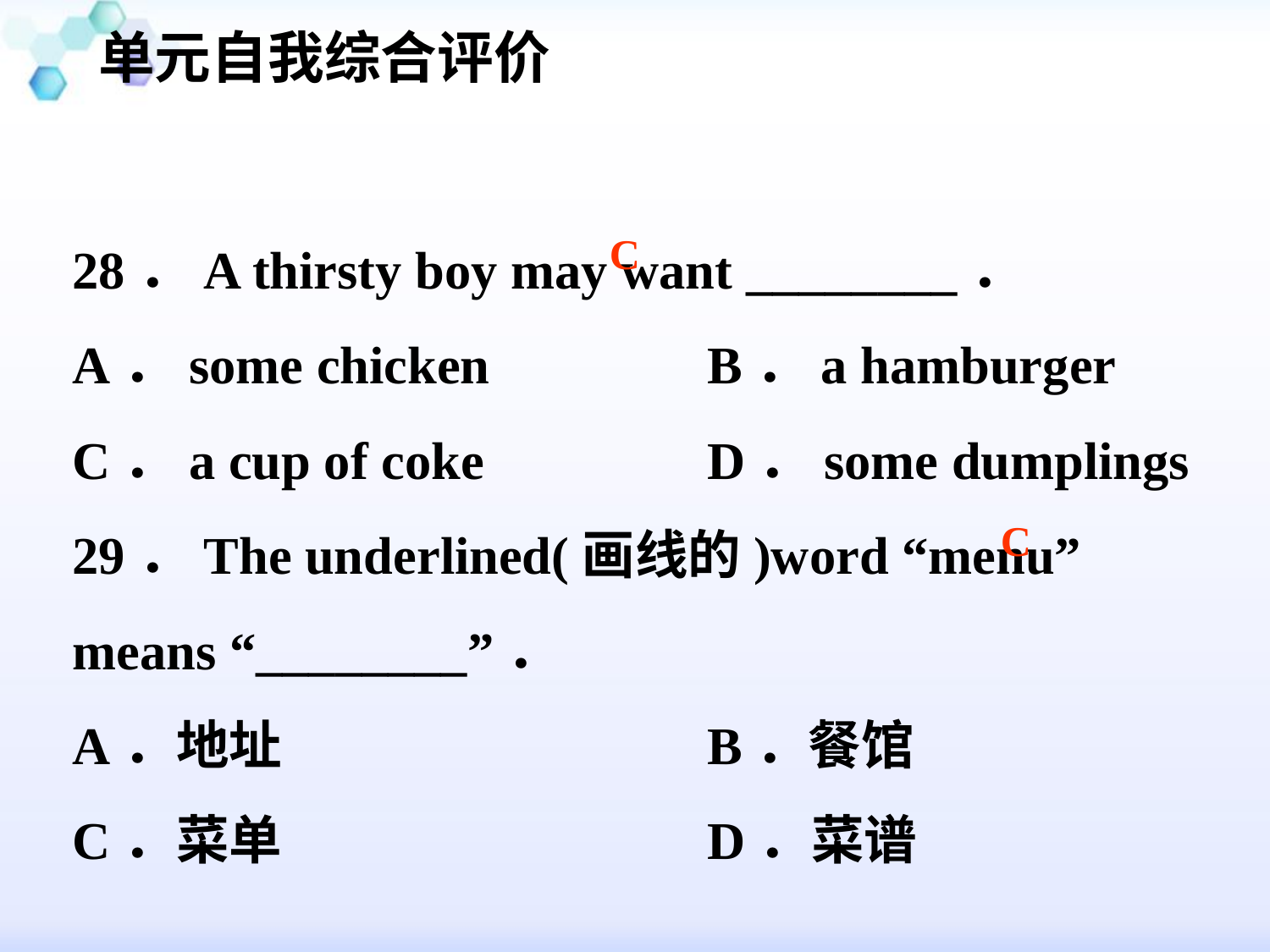

单元自我综合评价
#
28．A thirsty boy may want ________．
A．some chicken  		B．a hamburger
C．a cup of coke  		D．some dumplings
29．The underlined(画线的)word “menu” means “________”．
A．地址  				B．餐馆
C．菜单  				D．菜谱
C
C